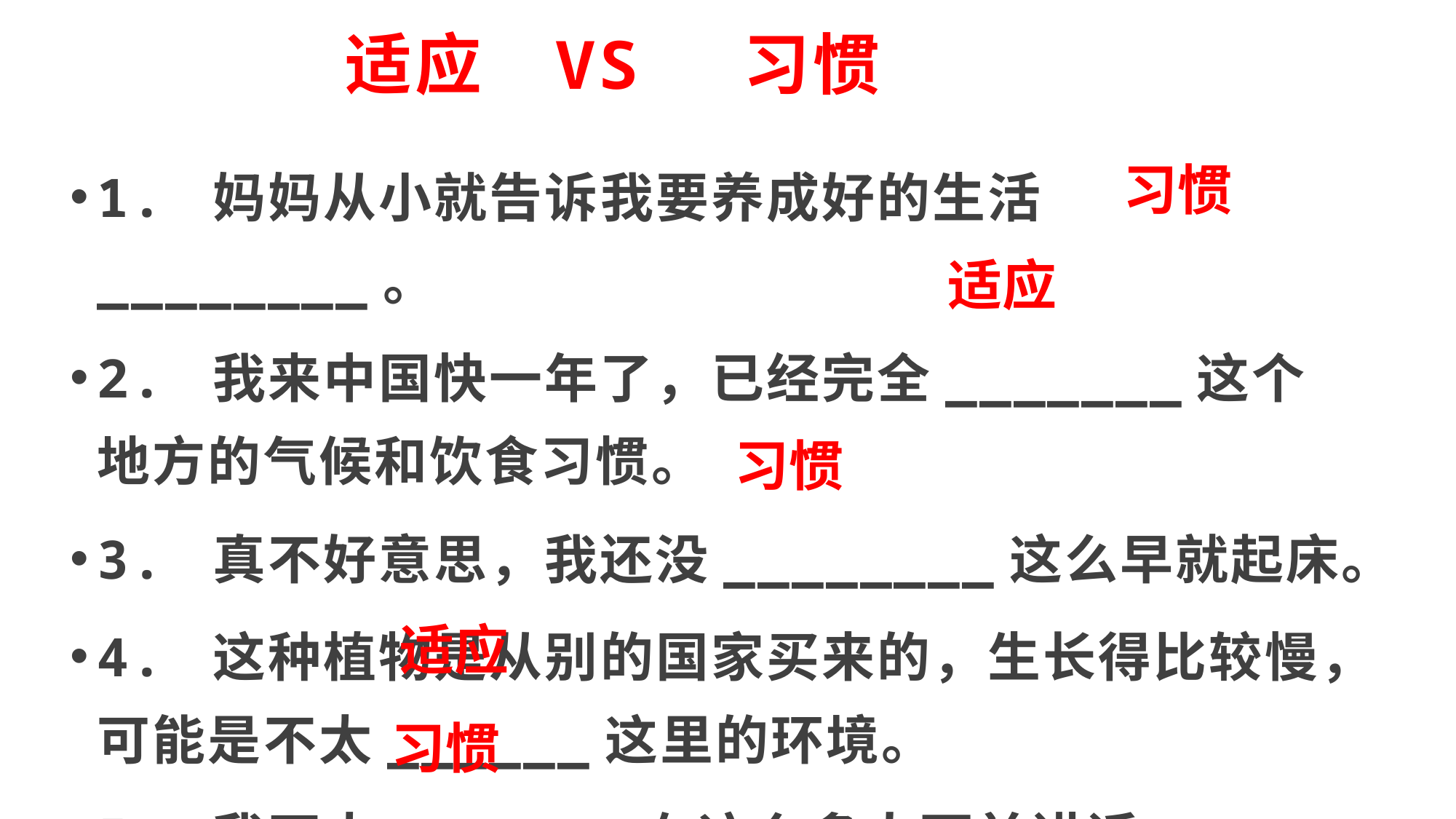

# 适应   VS  习惯
1. 妈妈从小就告诉我要养成好的生活________。
2. 我来中国快一年了，已经完全_______这个地方的气候和饮食习惯。
3. 真不好意思，我还没________这么早就起床。
4. 这种植物是从别的国家买来的，生长得比较慢，可能是不太______这里的环境。
5. 我不太_______在这么多人面前讲话。

习惯
适应
习惯
适应
习惯